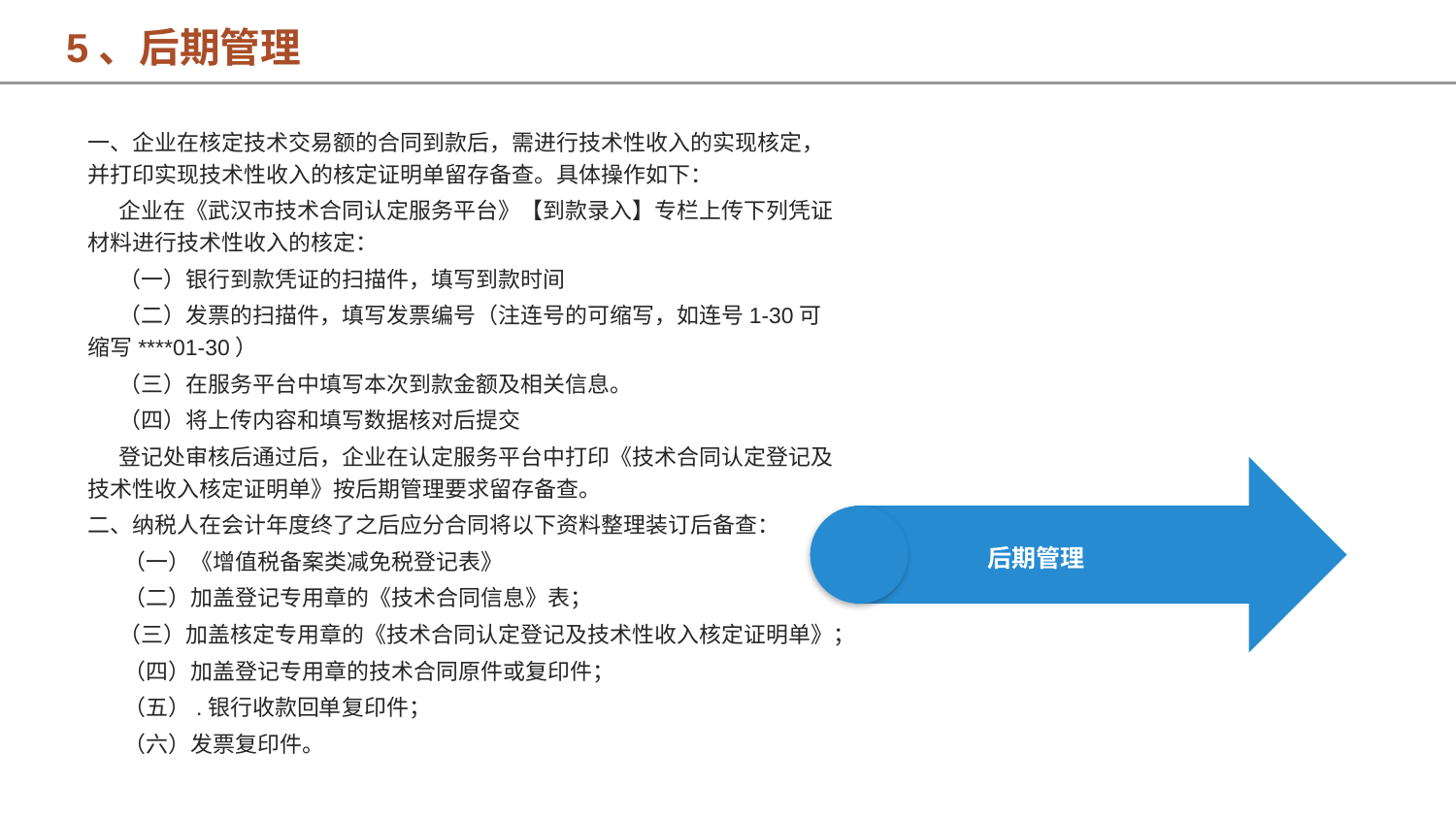

5、后期管理
一、企业在核定技术交易额的合同到款后，需进行技术性收入的实现核定，并打印实现技术性收入的核定证明单留存备查。具体操作如下：
     企业在《武汉市技术合同认定服务平台》【到款录入】专栏上传下列凭证材料进行技术性收入的核定：
     （一）银行到款凭证的扫描件，填写到款时间
     （二）发票的扫描件，填写发票编号（注连号的可缩写，如连号1-30可缩写****01-30）
     （三）在服务平台中填写本次到款金额及相关信息。
     （四）将上传内容和填写数据核对后提交
     登记处审核后通过后，企业在认定服务平台中打印《技术合同认定登记及技术性收入核定证明单》按后期管理要求留存备查。
二、纳税人在会计年度终了之后应分合同将以下资料整理装订后备查：
      （一）《增值税备案类减免税登记表》
      （二）加盖登记专用章的《技术合同信息》表；
     （三）加盖核定专用章的《技术合同认定登记及技术性收入核定证明单》；
      （四）加盖登记专用章的技术合同原件或复印件；
      （五）.银行收款回单复印件；
      （六）发票复印件。

后期管理